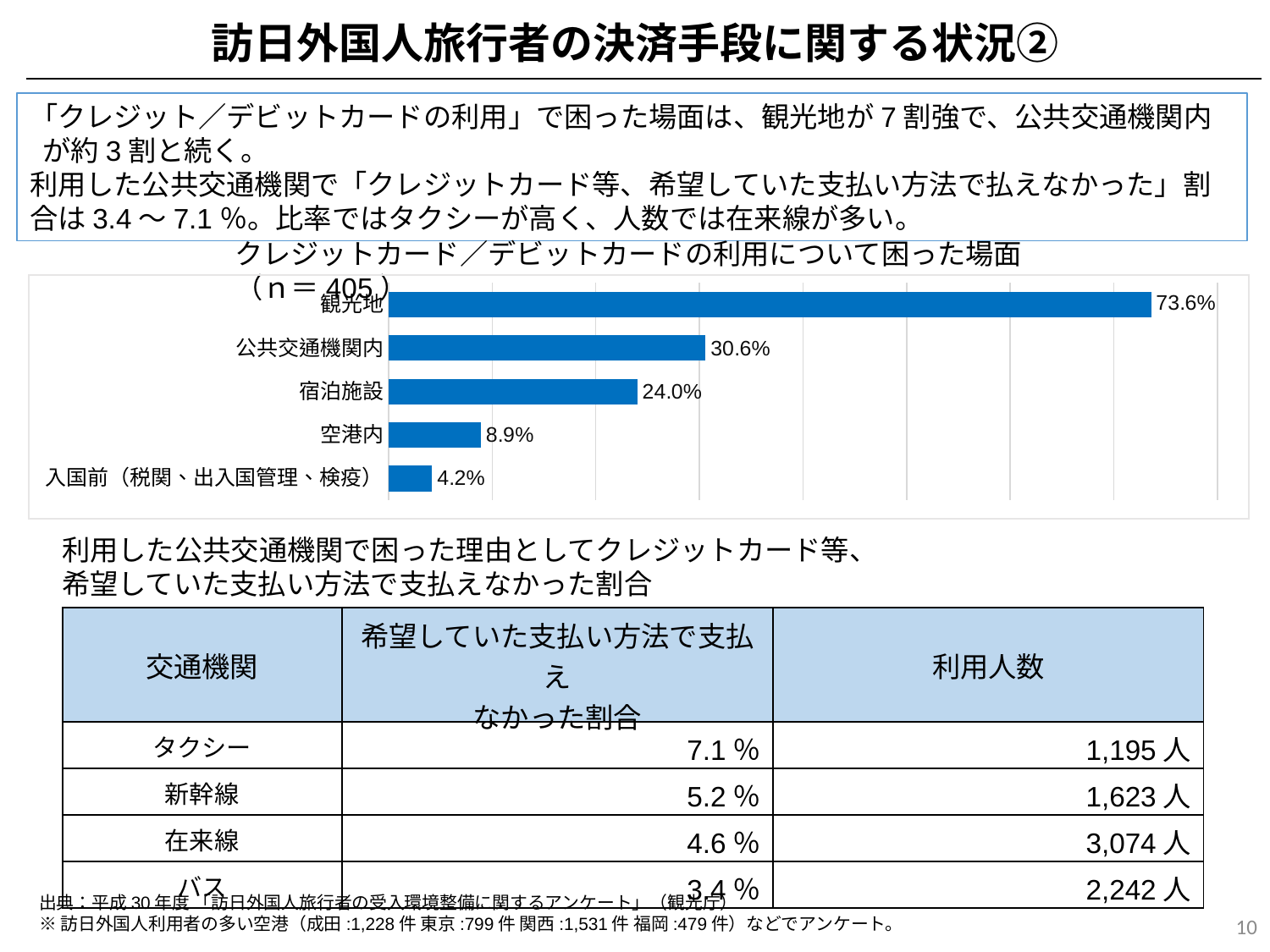

訪日外国人旅行者の決済手段に関する状況②
「クレジット／デビットカードの利用」で困った場面は、観光地が7割強で、公共交通機関内が約3割と続く。
利用した公共交通機関で「クレジットカード等、希望していた支払い方法で払えなかった」割合は3.4～7.1％。比率ではタクシーが高く、人数では在来線が多い。
クレジットカード／デビットカードの利用について困った場面（ｎ＝405）

### Chart

| Category | 系列 1 |
|---|---|
| 入国前（税関、出入国管理、検疫） | 0.042 |
| 空港内 | 0.089 |
| 宿泊施設 | 0.24 |
| 公共交通機関内 | 0.306 |
| 観光地 | 0.736 |
利用した公共交通機関で困った理由としてクレジットカード等、
希望していた支払い方法で支払えなかった割合
| 交通機関 | 希望していた支払い方法で支払え なかった割合 | 利用人数 |
| --- | --- | --- |
| タクシー | 7.1％ | 1,195人 |
| 新幹線 | 5.2％ | 1,623人 |
| 在来線 | 4.6％ | 3,074人 |
| バス | 3.4％ | 2,242人 |
出典：平成30年度 「訪日外国人旅行者の受入環境整備に関するアンケート」（観光庁）
※訪日外国人利用者の多い空港（成田:1,228件 東京:799件 関西:1,531件 福岡:479件）などでアンケート。
10